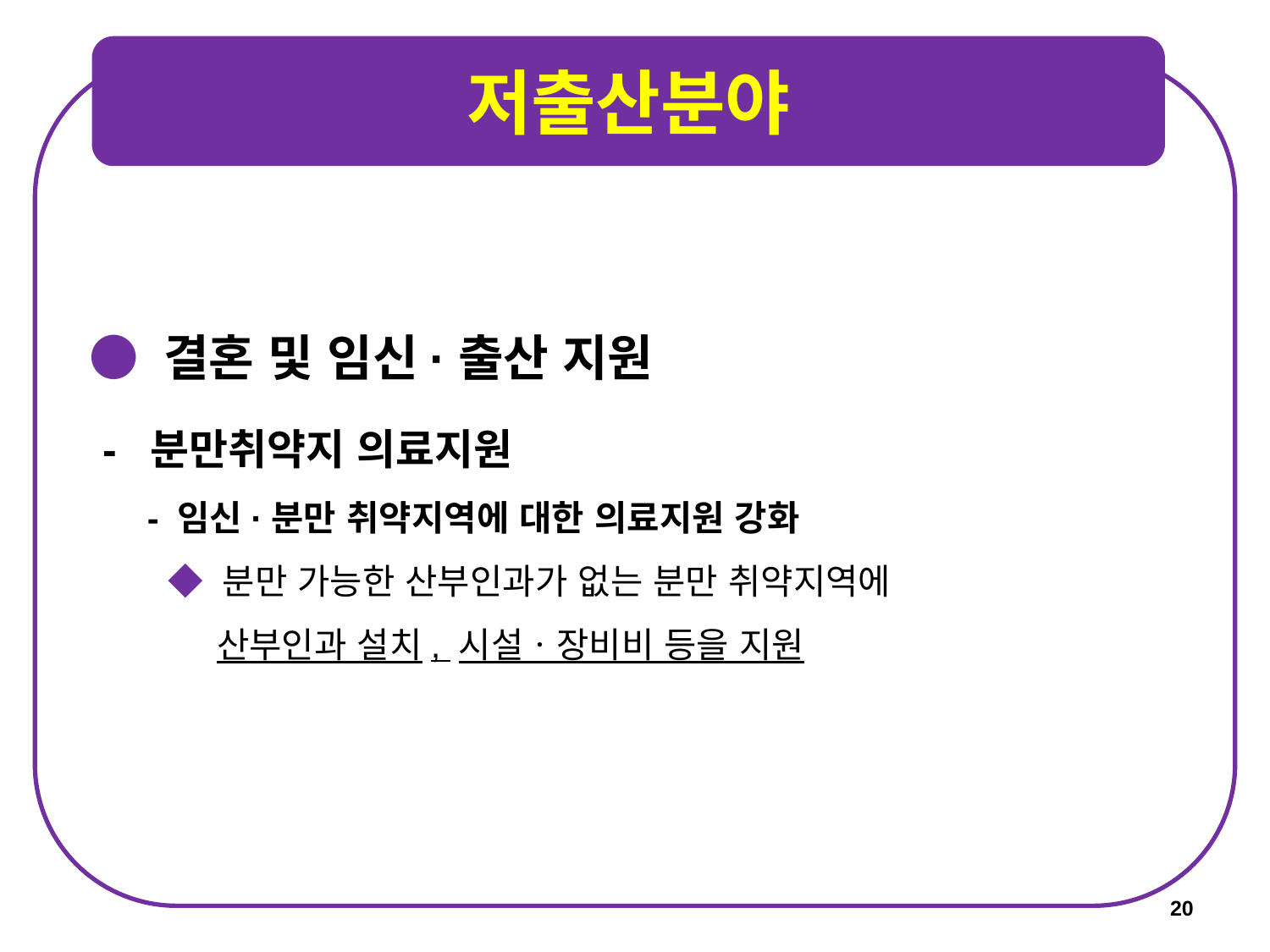

저출산분야
● 결혼 및 임신·출산 지원
 -  분만취약지 의료지원
      - 임신·분만 취약지역에 대한 의료지원 강화
        ◆ 분만 가능한 산부인과가 없는 분만 취약지역에
            산부인과 설치, 시설ㆍ장비비 등을 지원
20